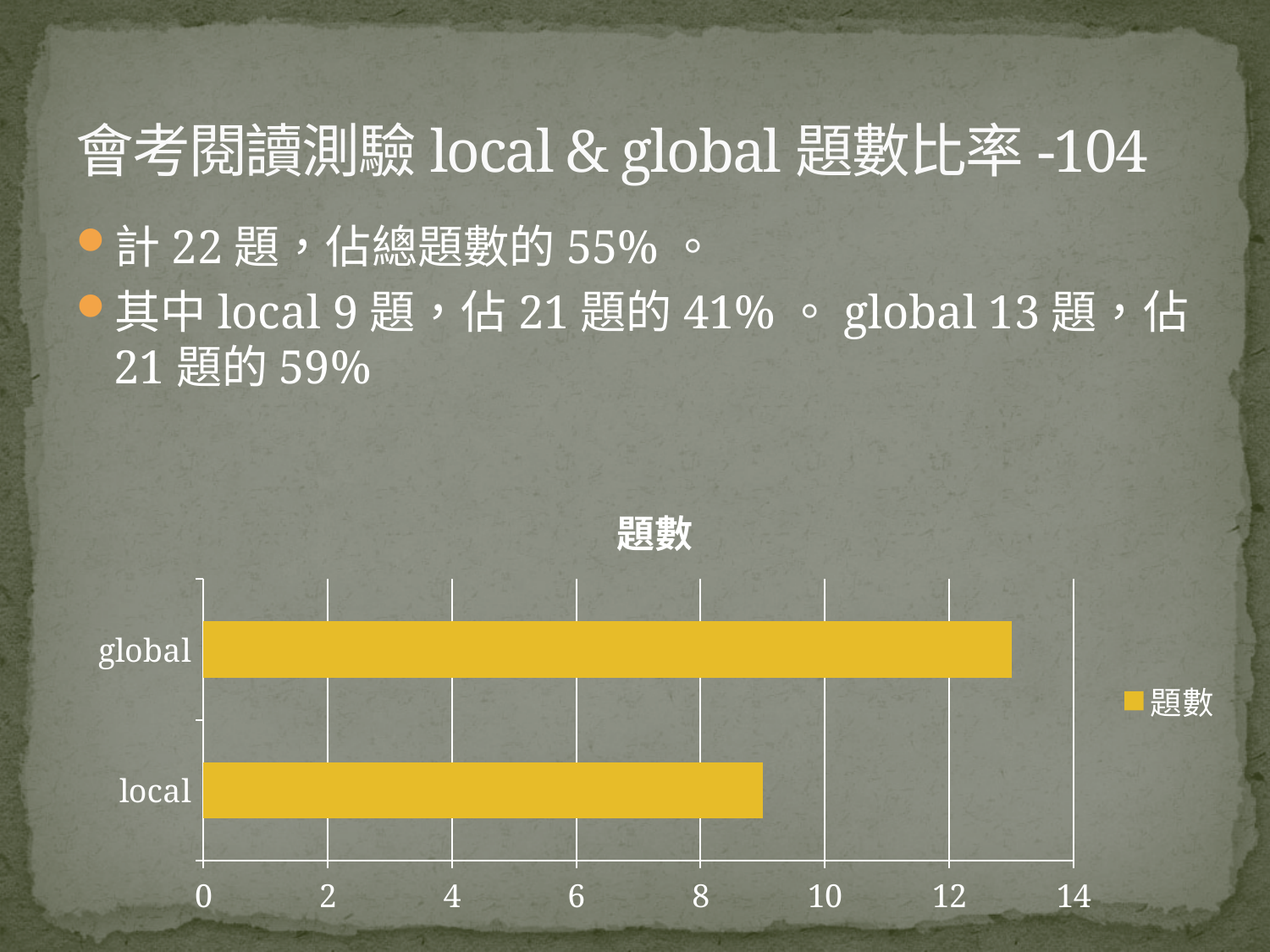

# 會考閱讀測驗local & global題數比率-104
計22題，佔總題數的55%。
其中local 9題，佔21題的41%。global 13題，佔21題的59%

### Chart:

| Category | 題數 |
|---|---|
| local | 9.0 |
| global | 13.0 |